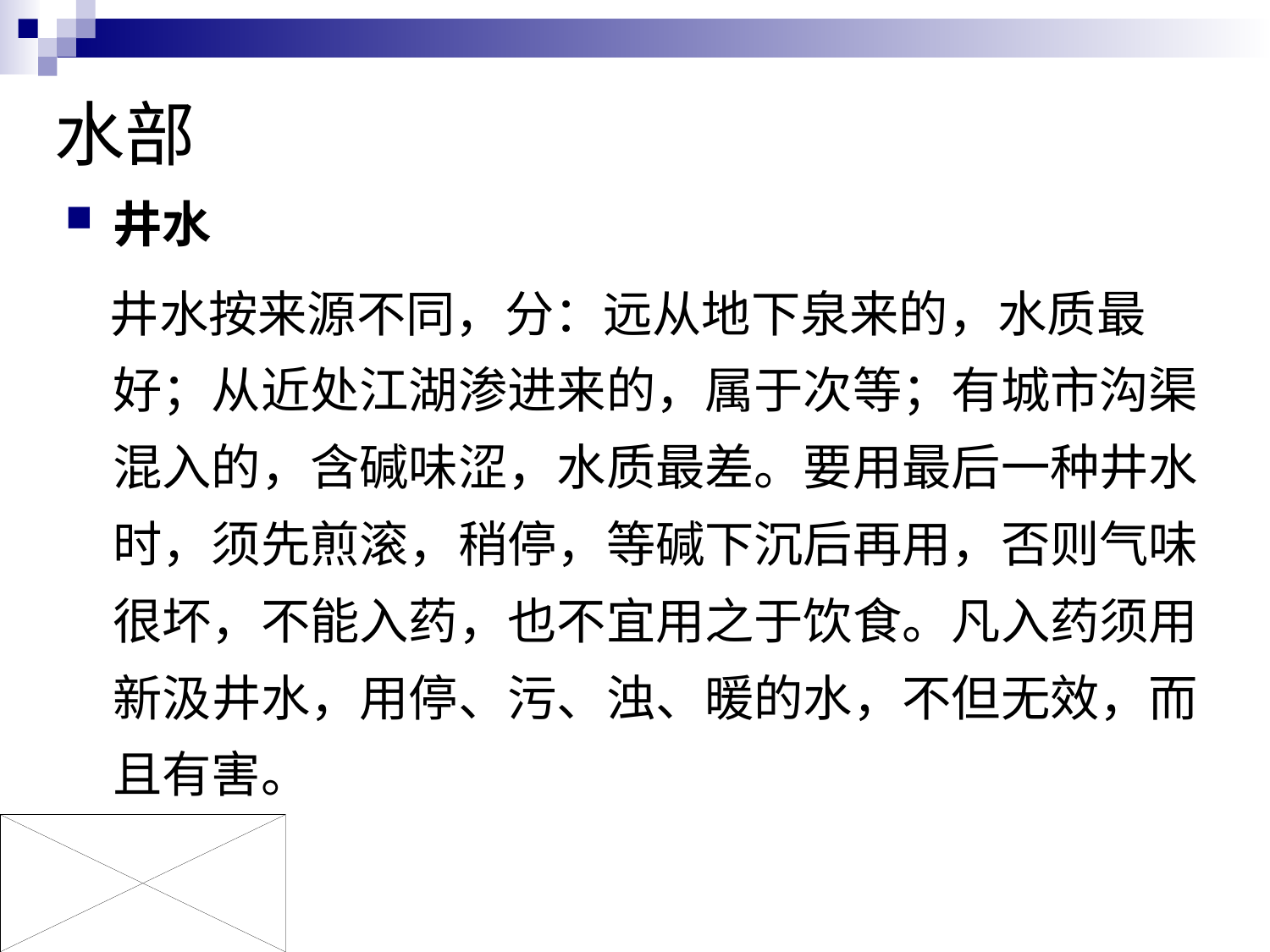

# 水部
井水
   井水按来源不同，分：远从地下泉来的，水质最好；从近处江湖渗进来的，属于次等；有城市沟渠混入的，含碱味涩，水质最差。要用最后一种井水时，须先煎滚，稍停，等碱下沉后再用，否则气味很坏，不能入药，也不宜用之于饮食。凡入药须用新汲井水，用停、污、浊、暖的水，不但无效，而且有害。